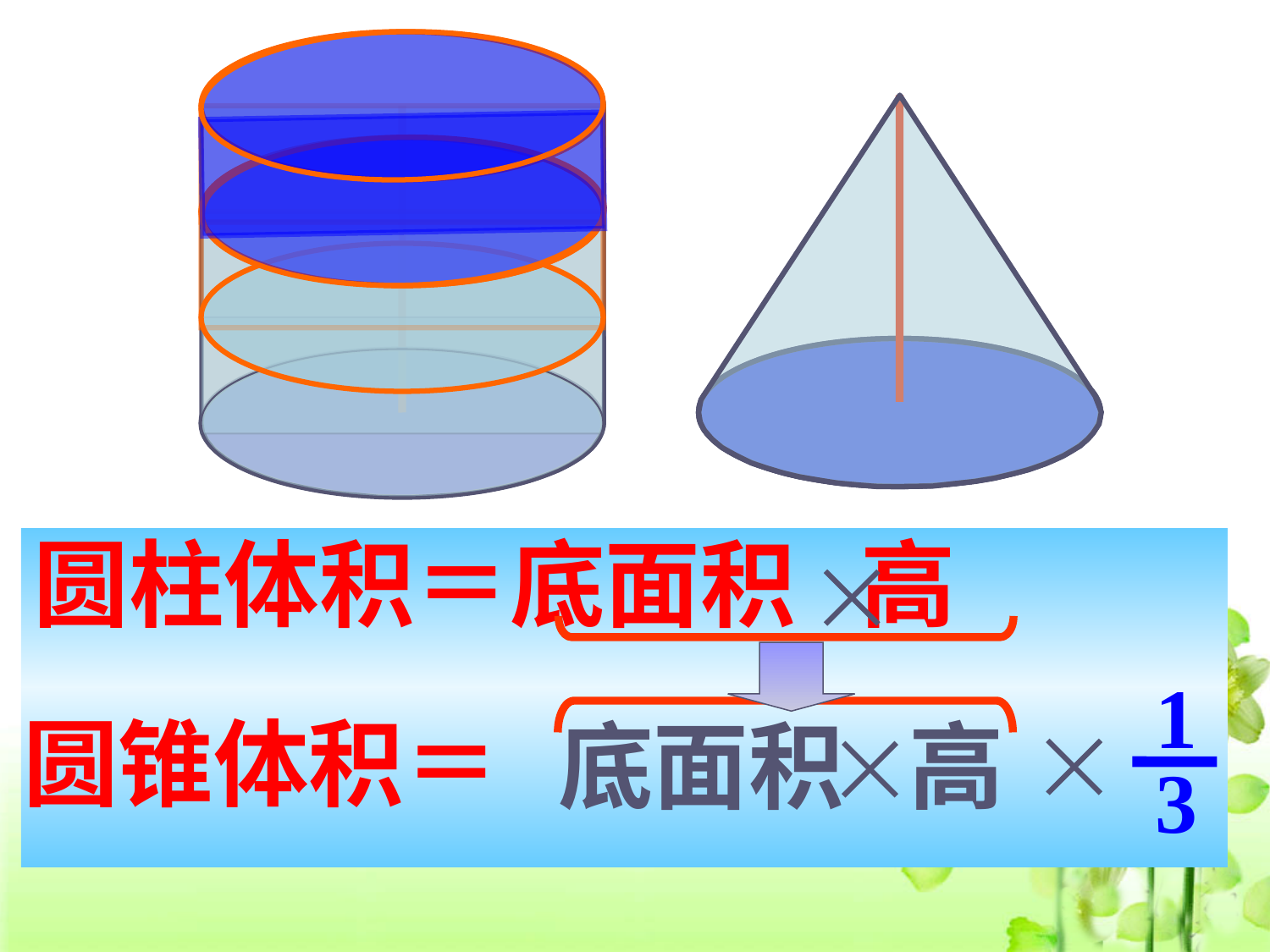

圆柱体积＝底面积   高

底面积   高

1
3

圆锥体积＝